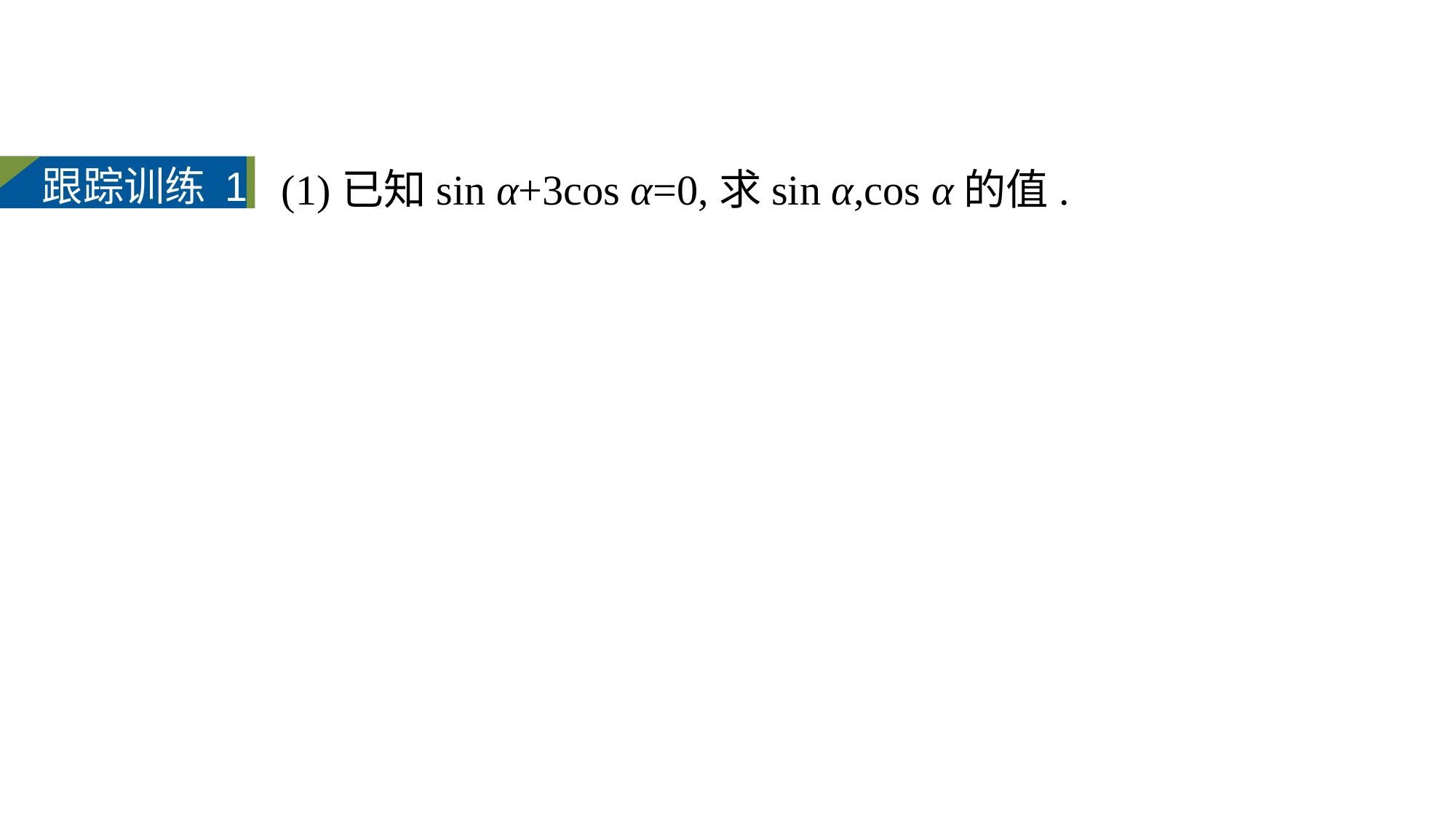

(1)已知sin α+3cos α=0,求sin α,cos α的值.
跟踪训练 1